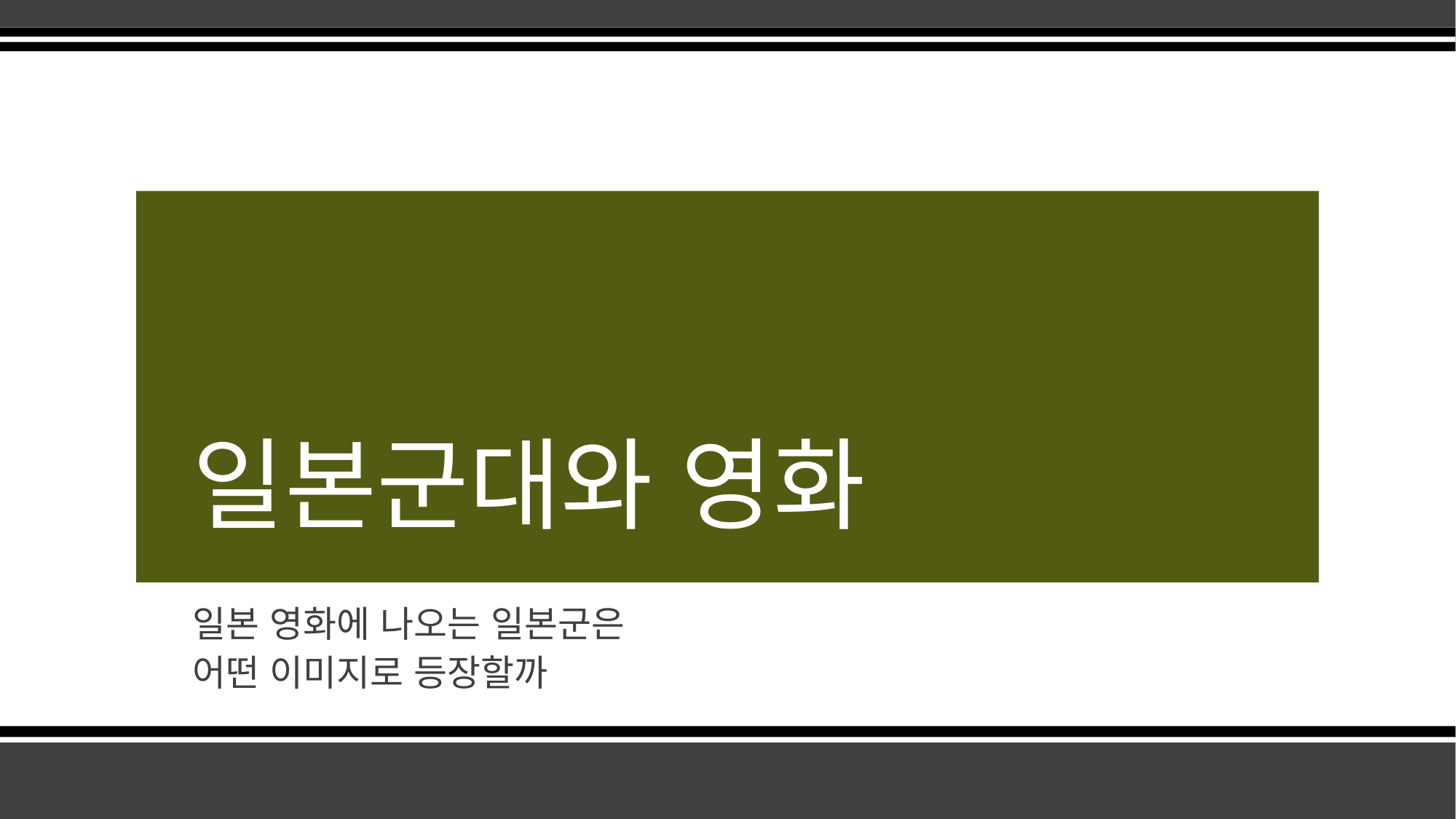

# 일본군대와 영화
일본 영화에 나오는 일본군은
어떤 이미지로 등장할까